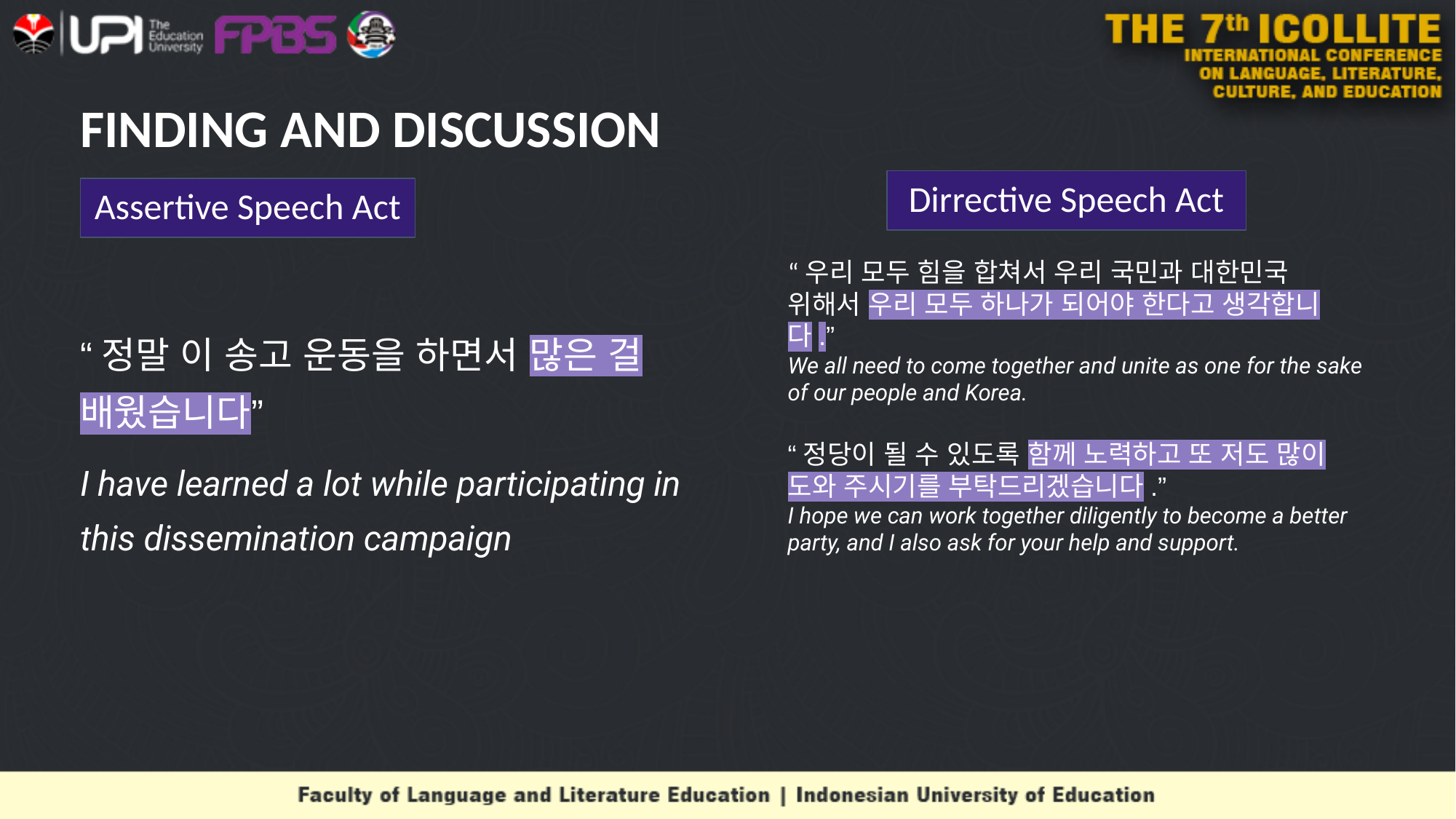

# FINDING AND DISCUSSION
Dirrective Speech Act
Assertive Speech Act
“우리 모두 힘을 합쳐서 우리 국민과 대한민국 위해서 우리 모두 하나가 되어야 한다고 생각합니다.”
We all need to come together and unite as one for the sake of our people and Korea.

“정당이 될 수 있도록 함께 노력하고 또 저도 많이 도와 주시기를 부탁드리겠습니다.”
I hope we can work together diligently to become a better party, and I also ask for your help and support.
“정말 이 송고 운동을 하면서 많은 걸 배웠습니다”
I have learned a lot while participating in this dissemination campaign